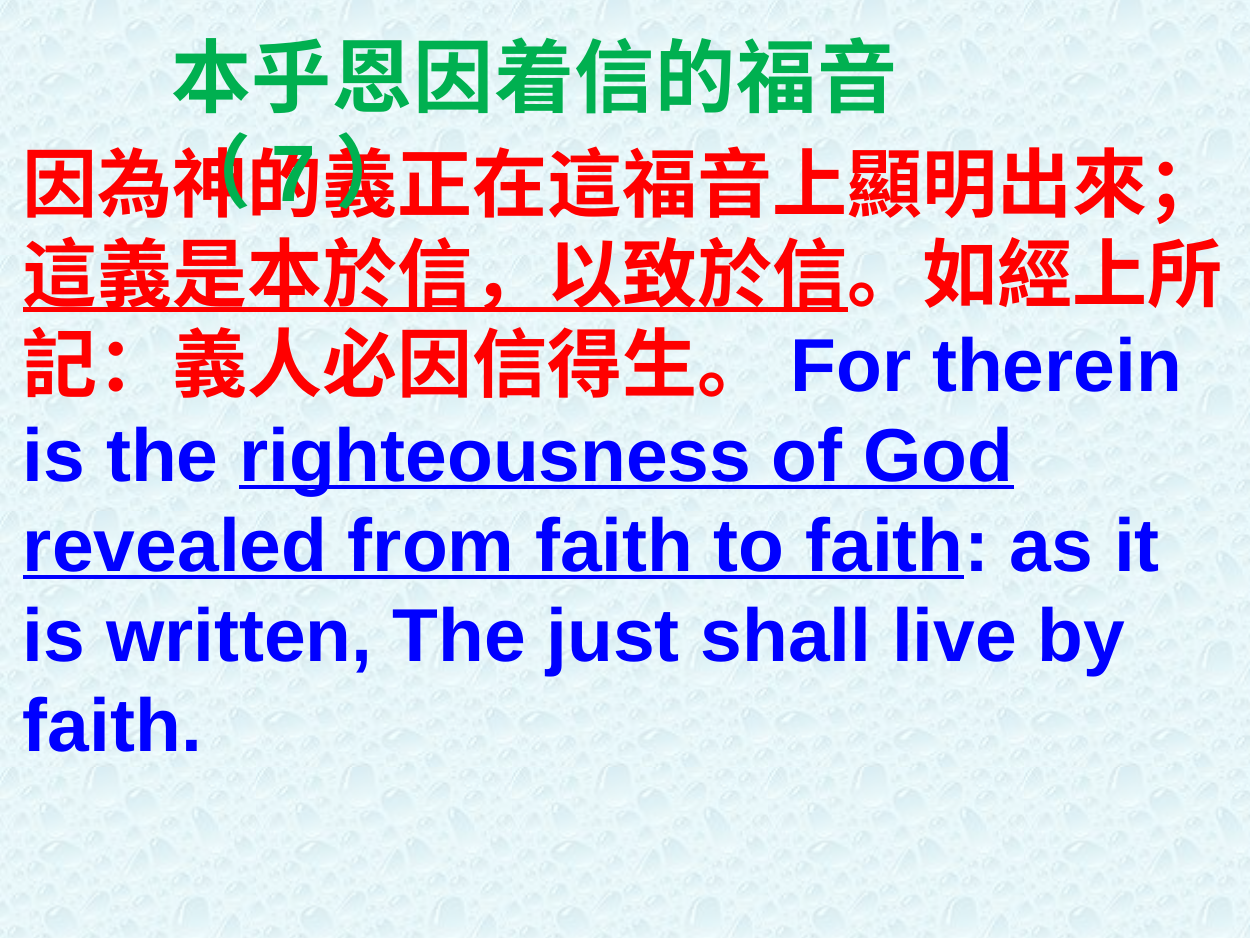

本乎恩因着信的福音（7）
因為神的義正在這福音上顯明出來；這義是本於信，以致於信。如經上所記：義人必因信得生。For therein is the righteousness of God revealed from faith to faith: as it is written, The just shall live by faith.